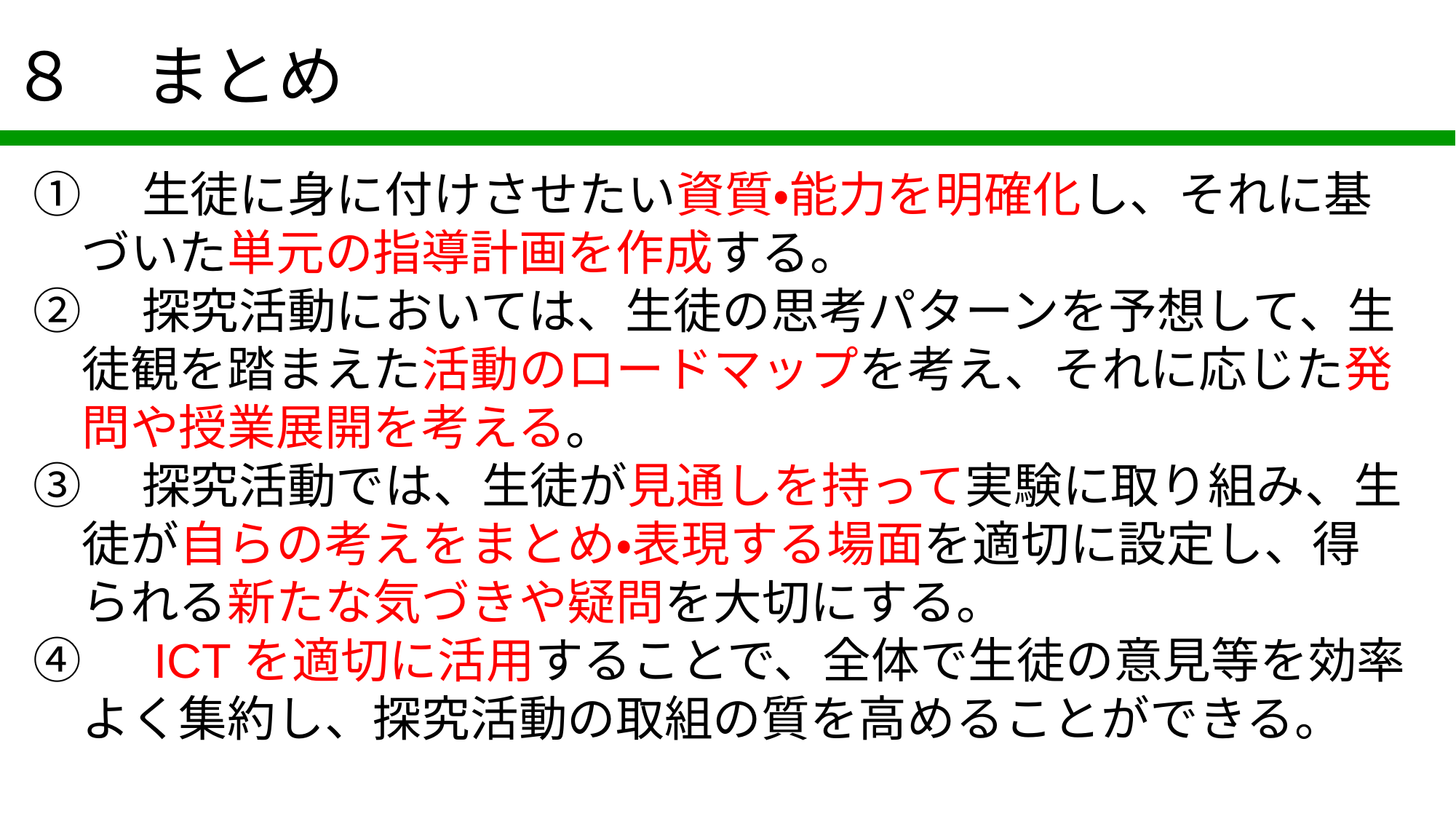

# ８　まとめ
①　生徒に身に付けさせたい資質・能力を明確化し、それに基
　づいた単元の指導計画を作成する。
②　探究活動においては、生徒の思考パターンを予想して、生
　徒観を踏まえた活動のロードマップを考え、それに応じた発
　問や授業展開を考える。
③　探究活動では、生徒が見通しを持って実験に取り組み、生
　徒が自らの考えをまとめ・表現する場面を適切に設定し、得
　られる新たな気づきや疑問を大切にする。
④　ICTを適切に活用することで、全体で生徒の意見等を効率
　よく集約し、探究活動の取組の質を高めることができる。